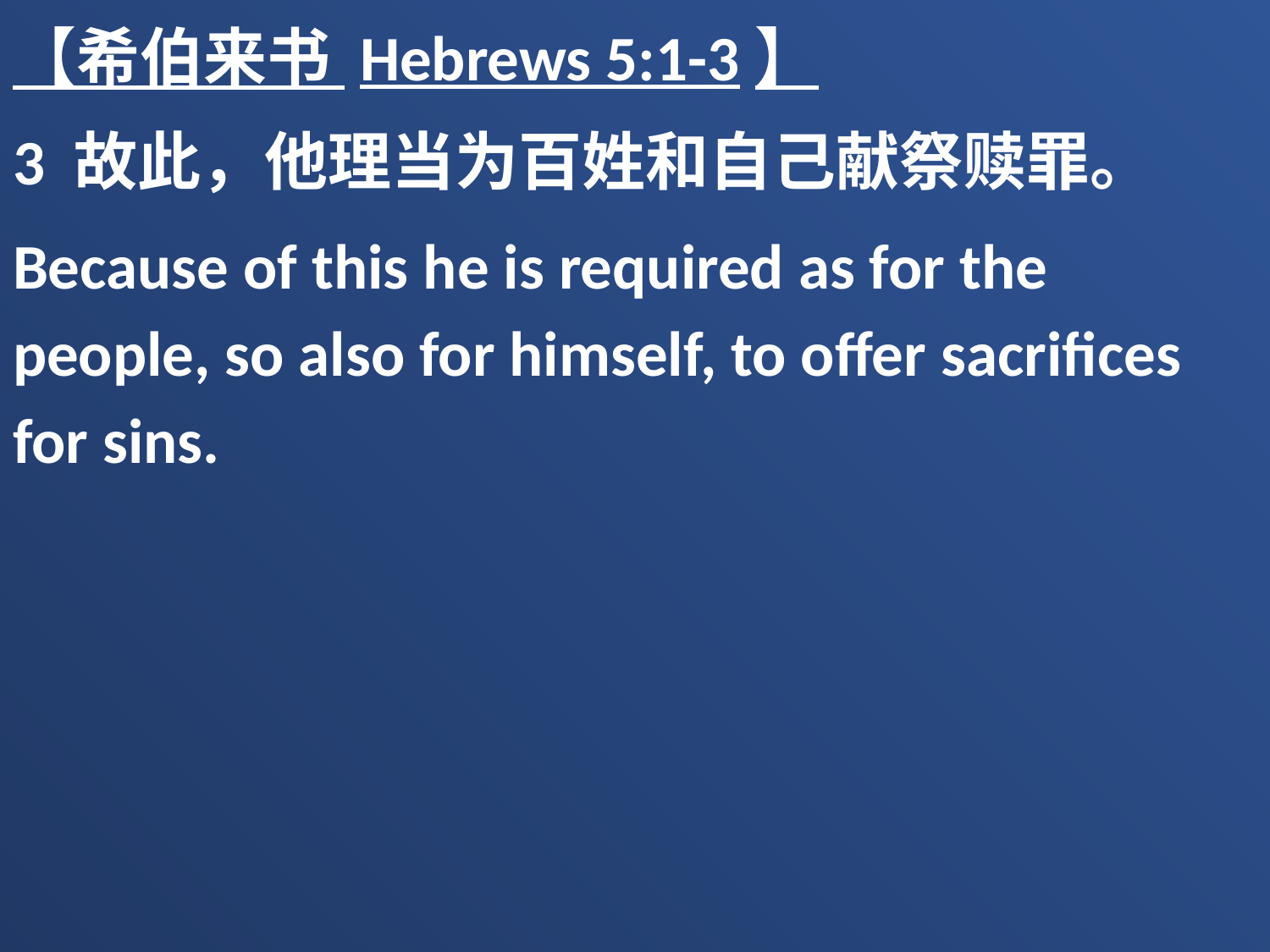

【希伯来书 Hebrews 5:1-3】
3 故此，他理当为百姓和自己献祭赎罪。
Because of this he is required as for the people, so also for himself, to offer sacrifices for sins.